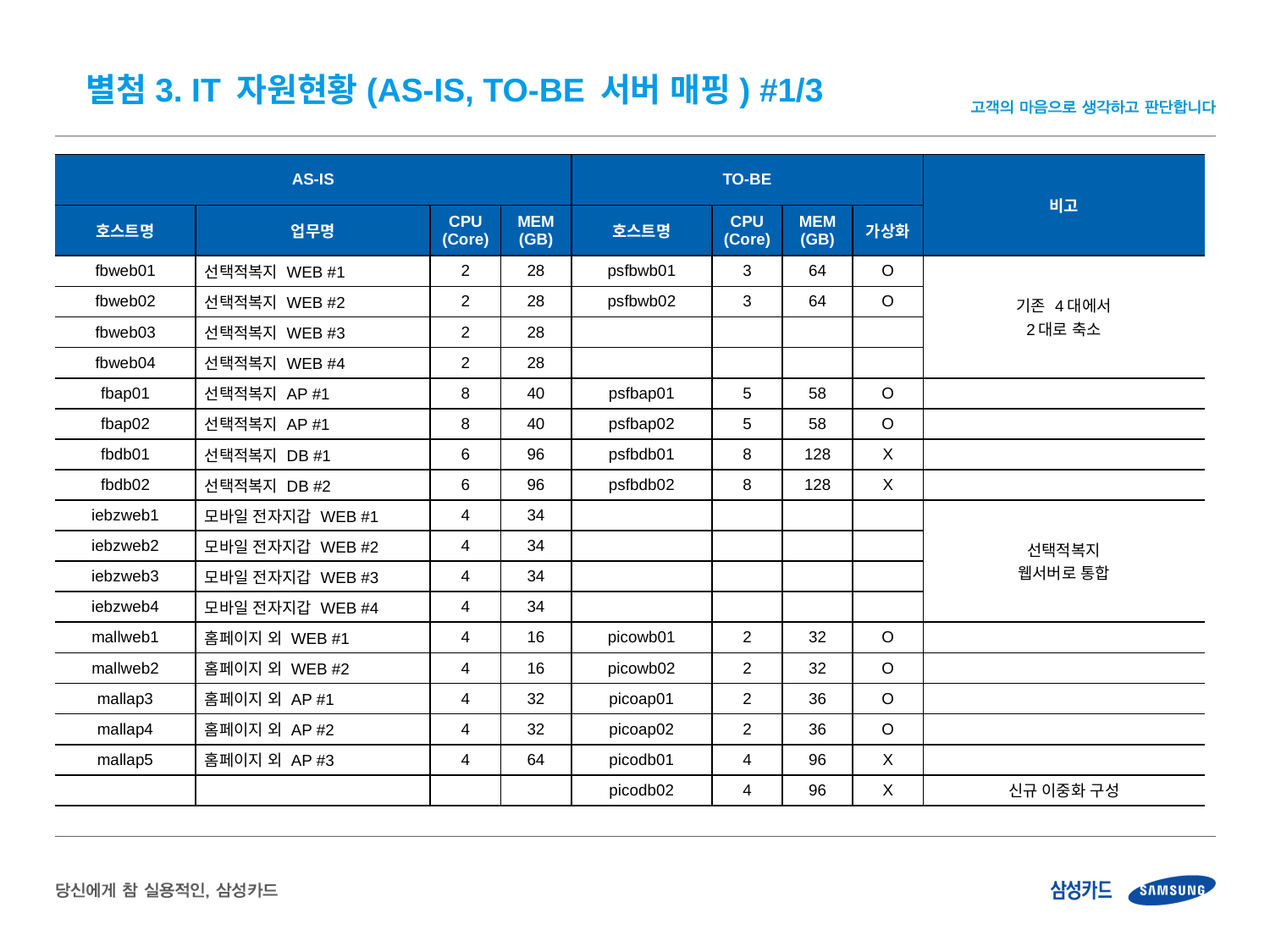

별첨3. IT 자원현황(AS-IS, TO-BE 서버 매핑) #1/3
| AS-IS |  |  |  | TO-BE |  |  |  | 비고 |
| --- | --- | --- | --- | --- | --- | --- | --- | --- |
| 호스트명 | 업무명 | CPU (Core) | MEM (GB) | 호스트명 | CPU (Core) | MEM (GB) | 가상화 |  |
| fbweb01 | 선택적복지 WEB #1 | 2 | 28 | psfbwb01 | 3 | 64 | O | 기존 4대에서 2대로 축소 |
| fbweb02 | 선택적복지 WEB #2 | 2 | 28 | psfbwb02 | 3 | 64 | O |  |
| fbweb03 | 선택적복지 WEB #3 | 2 | 28 |  |  |  |  |  |
| fbweb04 | 선택적복지 WEB #4 | 2 | 28 |  |  |  |  |  |
| fbap01 | 선택적복지 AP #1 | 8 | 40 | psfbap01 | 5 | 58 | O |  |
| fbap02 | 선택적복지 AP #1 | 8 | 40 | psfbap02 | 5 | 58 | O |  |
| fbdb01 | 선택적복지 DB #1 | 6 | 96 | psfbdb01 | 8 | 128 | X |  |
| fbdb02 | 선택적복지 DB #2 | 6 | 96 | psfbdb02 | 8 | 128 | X |  |
| iebzweb1 | 모바일 전자지갑 WEB #1 | 4 | 34 |  |  |  |  | 선택적복지 웹서버로 통합 |
| iebzweb2 | 모바일 전자지갑 WEB #2 | 4 | 34 |  |  |  |  |  |
| iebzweb3 | 모바일 전자지갑 WEB #3 | 4 | 34 |  |  |  |  |  |
| iebzweb4 | 모바일 전자지갑 WEB #4 | 4 | 34 |  |  |  |  |  |
| mallweb1 | 홈페이지 외 WEB #1 | 4 | 16 | picowb01 | 2 | 32 | O |  |
| mallweb2 | 홈페이지 외 WEB #2 | 4 | 16 | picowb02 | 2 | 32 | O |  |
| mallap3 | 홈페이지 외 AP #1 | 4 | 32 | picoap01 | 2 | 36 | O |  |
| mallap4 | 홈페이지 외 AP #2 | 4 | 32 | picoap02 | 2 | 36 | O |  |
| mallap5 | 홈페이지 외 AP #3 | 4 | 64 | picodb01 | 4 | 96 | X |  |
|  |  |  |  | picodb02 | 4 | 96 | X | 신규 이중화 구성 |